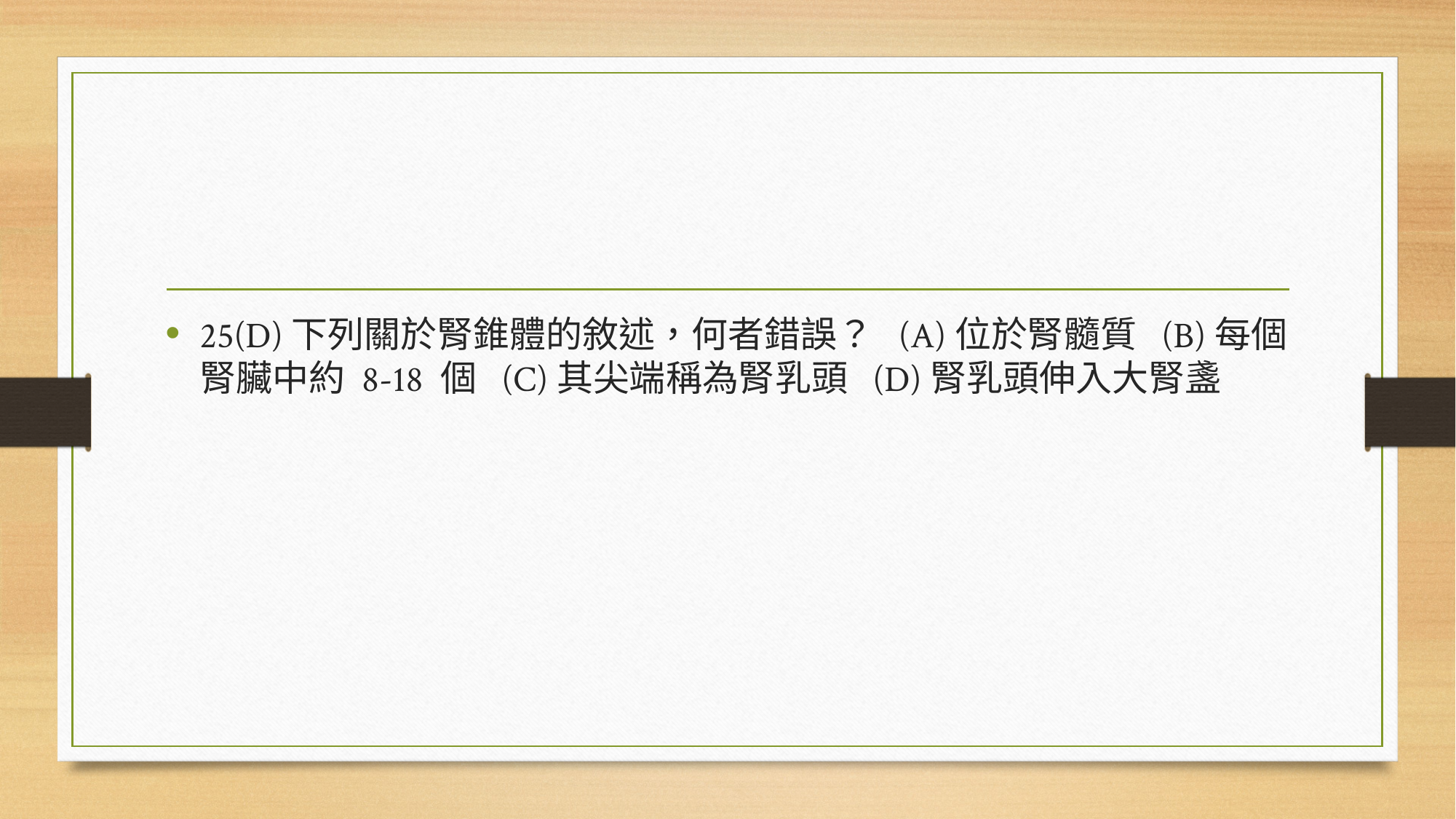

#
25(D)下列關於腎錐體的敘述，何者錯誤？  (A)位於腎髓質  (B)每個腎臟中約 8-18 個  (C)其尖端稱為腎乳頭  (D)腎乳頭伸入大腎盞